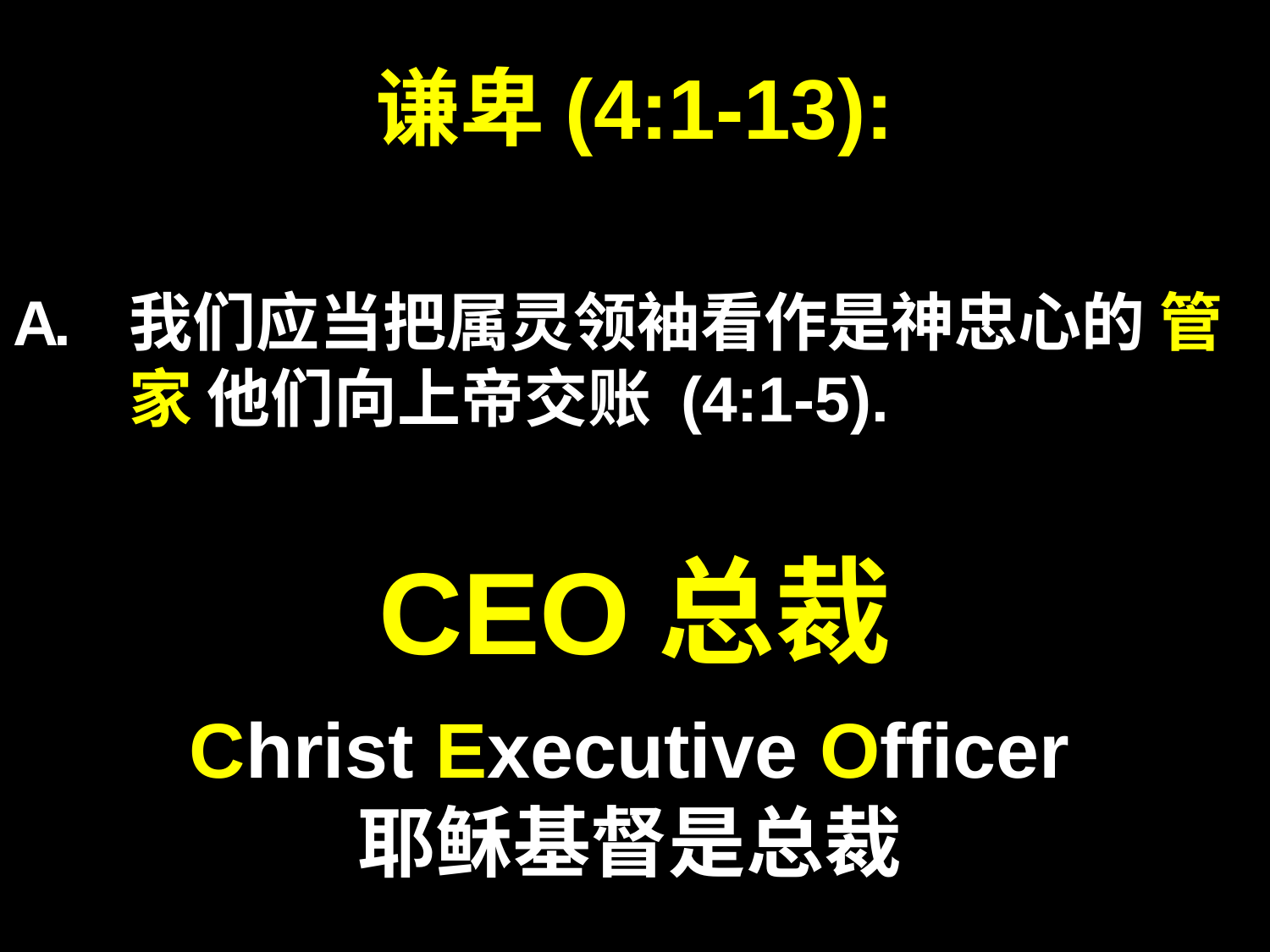

谦卑(4:1-13):
我们应当把属灵领袖看作是神忠心的 管家 他们向上帝交账 (4:1-5).
CEO总裁
Christ Executive Officer
耶稣基督是总裁